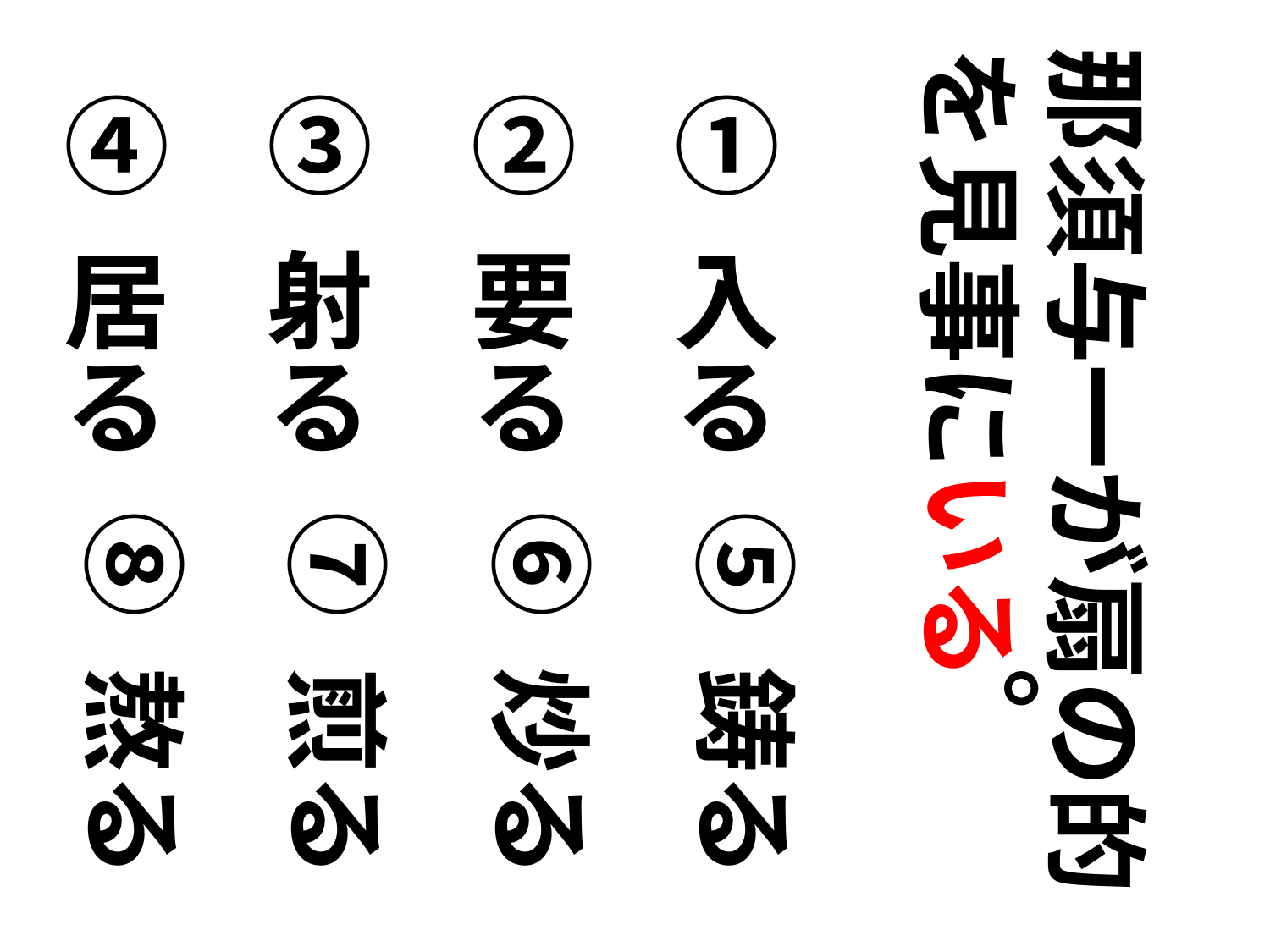

那須与一が扇の的を見事にいる
① 入る
② 要る
③ 射る
④ 居る
⑤ 鋳る
⑥ 炒る
⑦ 煎る
⑧ 熬る
。